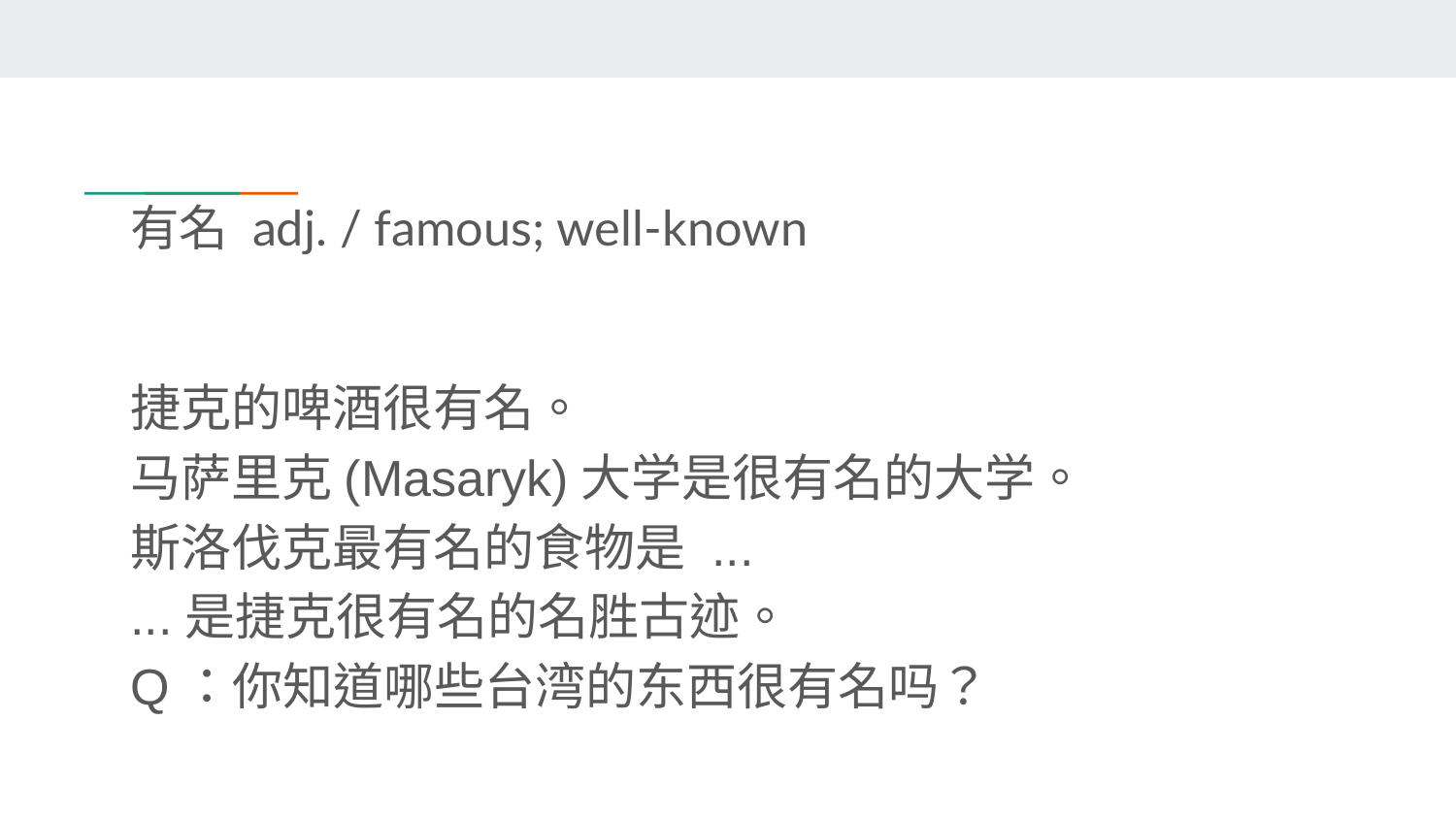

# 有名 adj. / famous; well-known

捷克的啤酒很有名。
马萨里克(Masaryk)大学是很有名的大学。
斯洛伐克最有名的食物是 ...
...是捷克很有名的名胜古迹。
Q：你知道哪些台湾的东西很有名吗？